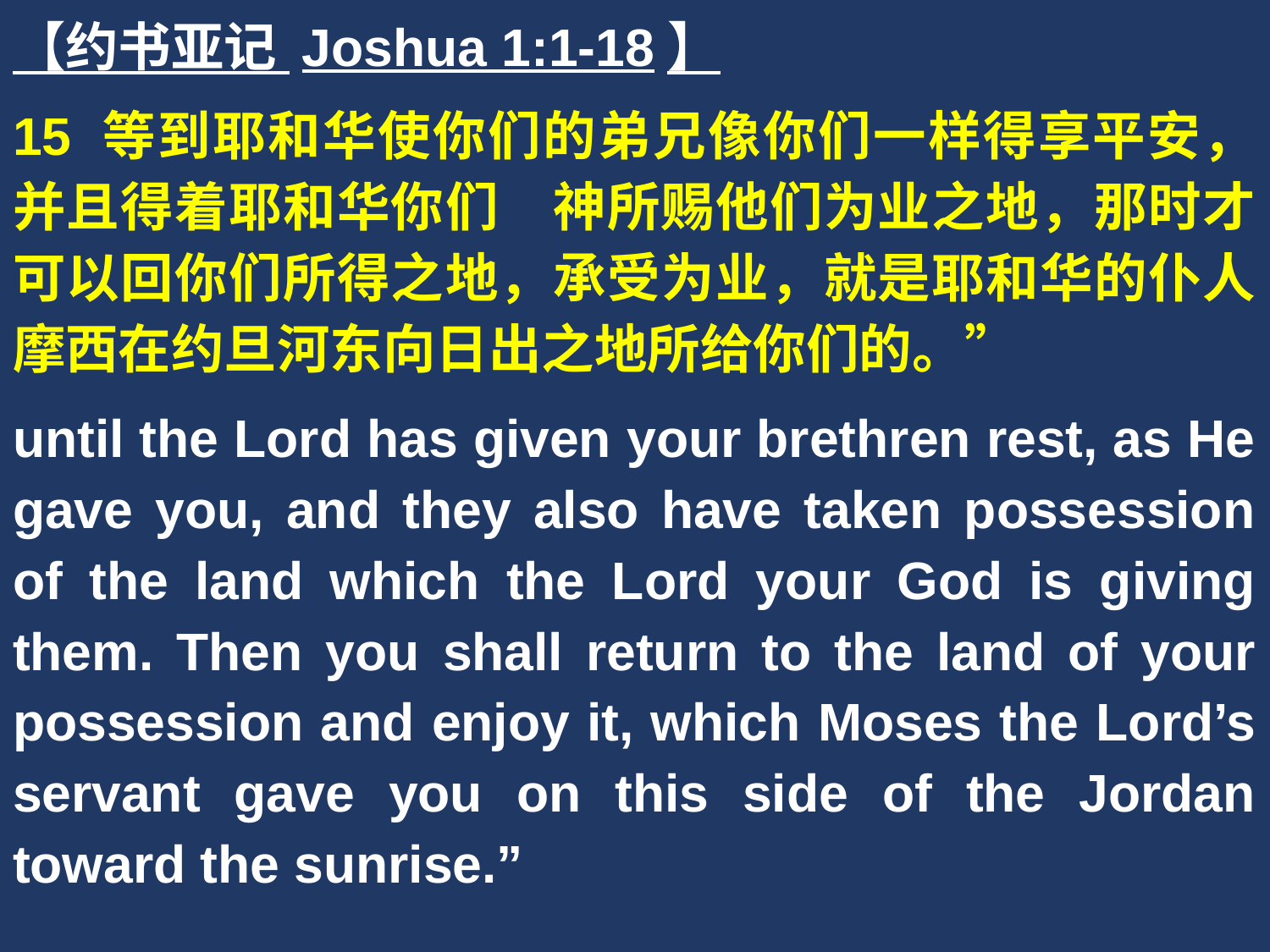

【约书亚记 Joshua 1:1-18】
15 等到耶和华使你们的弟兄像你们一样得享平安，并且得着耶和华你们　神所赐他们为业之地，那时才可以回你们所得之地，承受为业，就是耶和华的仆人摩西在约旦河东向日出之地所给你们的。”
until the Lord has given your brethren rest, as He gave you, and they also have taken possession of the land which the Lord your God is giving them. Then you shall return to the land of your possession and enjoy it, which Moses the Lord’s servant gave you on this side of the Jordan toward the sunrise.”